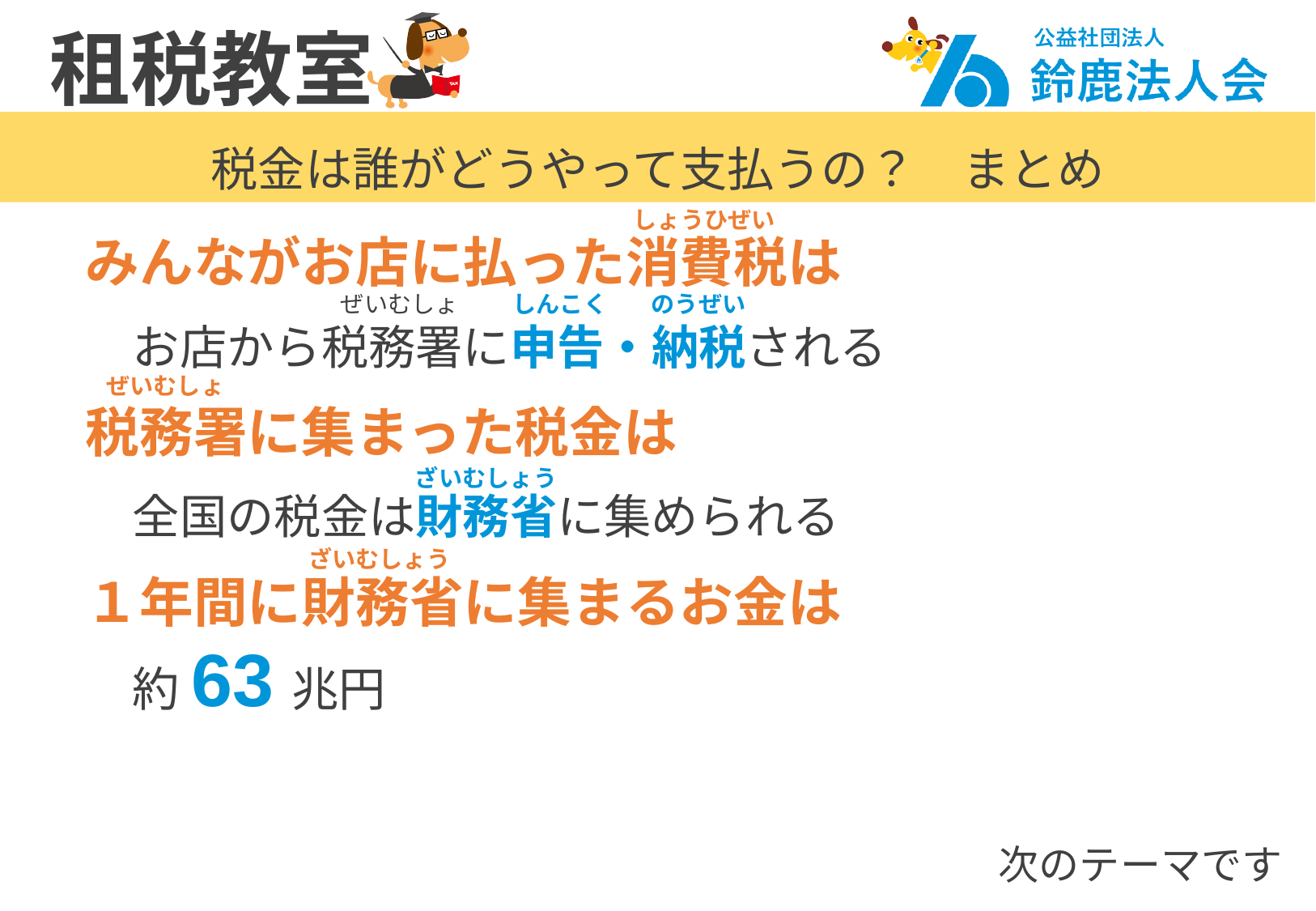

税金は誰がどうやって支払うの？　まとめ
しょうひぜい
みんながお店に払った消費税は

　お店から税務署に申告・納税される

税務署に集まった税金は

　全国の税金は財務省に集められる

１年間に財務省に集まるお金は
　約63兆円
のうぜい
ぜいむしょ
しんこく
ぜいむしょ
ざいむしょう
ざいむしょう
次のテーマです